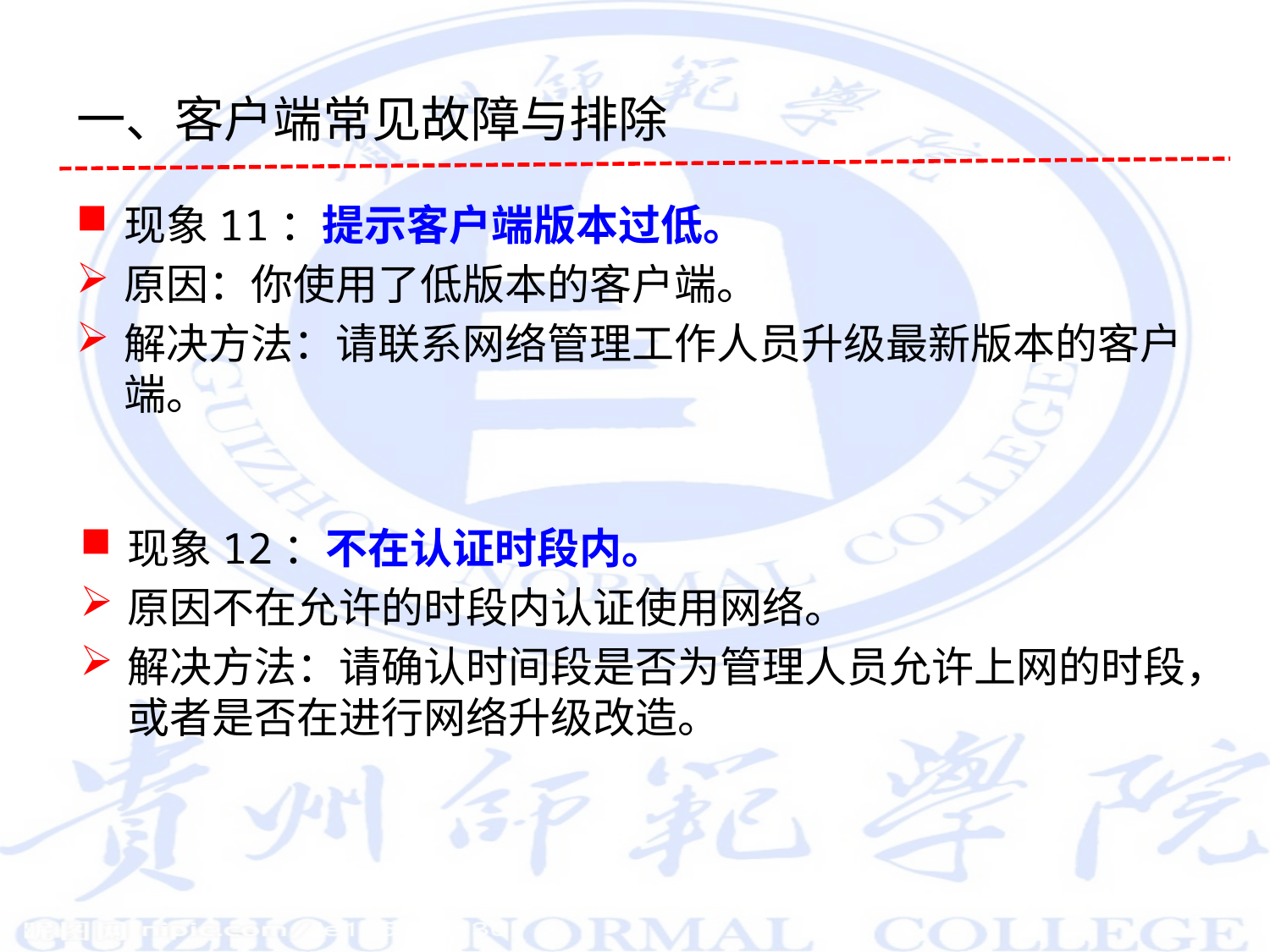

# 一、客户端常见故障与排除
现象11：提示客户端版本过低。
原因：你使用了低版本的客户端。
解决方法：请联系网络管理工作人员升级最新版本的客户端。
现象12：不在认证时段内。
原因不在允许的时段内认证使用网络。
解决方法：请确认时间段是否为管理人员允许上网的时段，或者是否在进行网络升级改造。